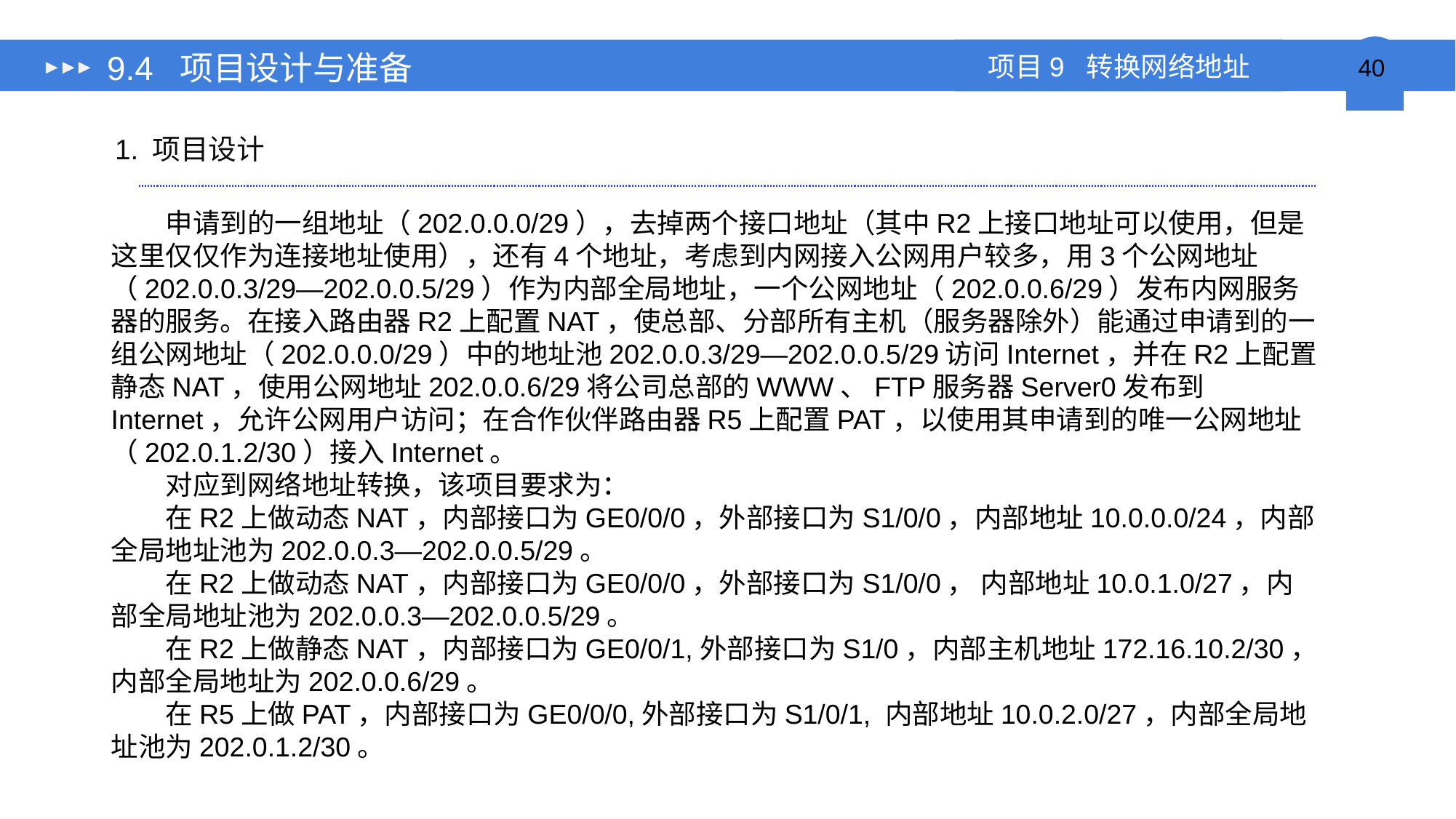

# 9.4  项目设计与准备
1. 项目设计

申请到的一组地址（202.0.0.0/29），去掉两个接口地址（其中R2上接口地址可以使用，但是这里仅仅作为连接地址使用），还有4个地址，考虑到内网接入公网用户较多，用3个公网地址（202.0.0.3/29—202.0.0.5/29）作为内部全局地址，一个公网地址（202.0.0.6/29）发布内网服务器的服务。在接入路由器R2上配置NAT，使总部、分部所有主机（服务器除外）能通过申请到的一组公网地址（202.0.0.0/29）中的地址池202.0.0.3/29—202.0.0.5/29访问Internet，并在R2上配置静态NAT，使用公网地址202.0.0.6/29将公司总部的WWW、FTP服务器Server0发布到Internet，允许公网用户访问；在合作伙伴路由器R5上配置PAT，以使用其申请到的唯一公网地址（202.0.1.2/30）接入Internet。
对应到网络地址转换，该项目要求为：
在R2上做动态NAT，内部接口为GE0/0/0，外部接口为S1/0/0，内部地址10.0.0.0/24，内部全局地址池为202.0.0.3—202.0.0.5/29。
在R2上做动态NAT，内部接口为GE0/0/0，外部接口为S1/0/0， 内部地址10.0.1.0/27，内部全局地址池为202.0.0.3—202.0.0.5/29。
在R2上做静态NAT，内部接口为GE0/0/1,外部接口为S1/0，内部主机地址172.16.10.2/30，内部全局地址为202.0.0.6/29。
在R5上做PAT，内部接口为GE0/0/0,外部接口为S1/0/1, 内部地址10.0.2.0/27，内部全局地址池为202.0.1.2/30。